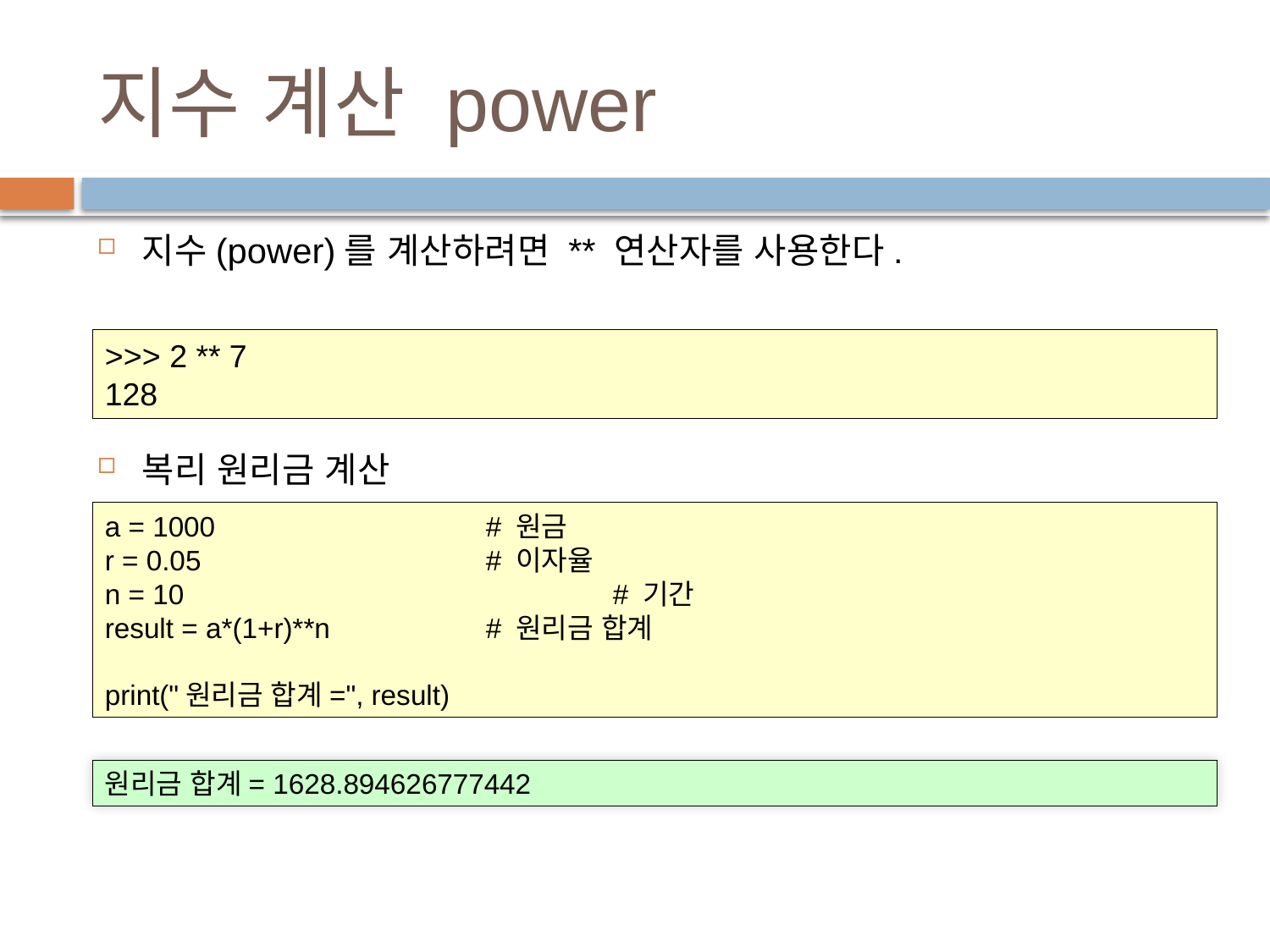

# 지수 계산 power
지수(power)를 계산하려면 ** 연산자를 사용한다.

복리 원리금 계산
>>> 2 ** 7
128
a = 1000			# 원금
r = 0.05			# 이자율
n = 10				# 기간
result = a*(1+r)**n		# 원리금 합계

print("원리금 합계=", result)
원리금 합계= 1628.894626777442